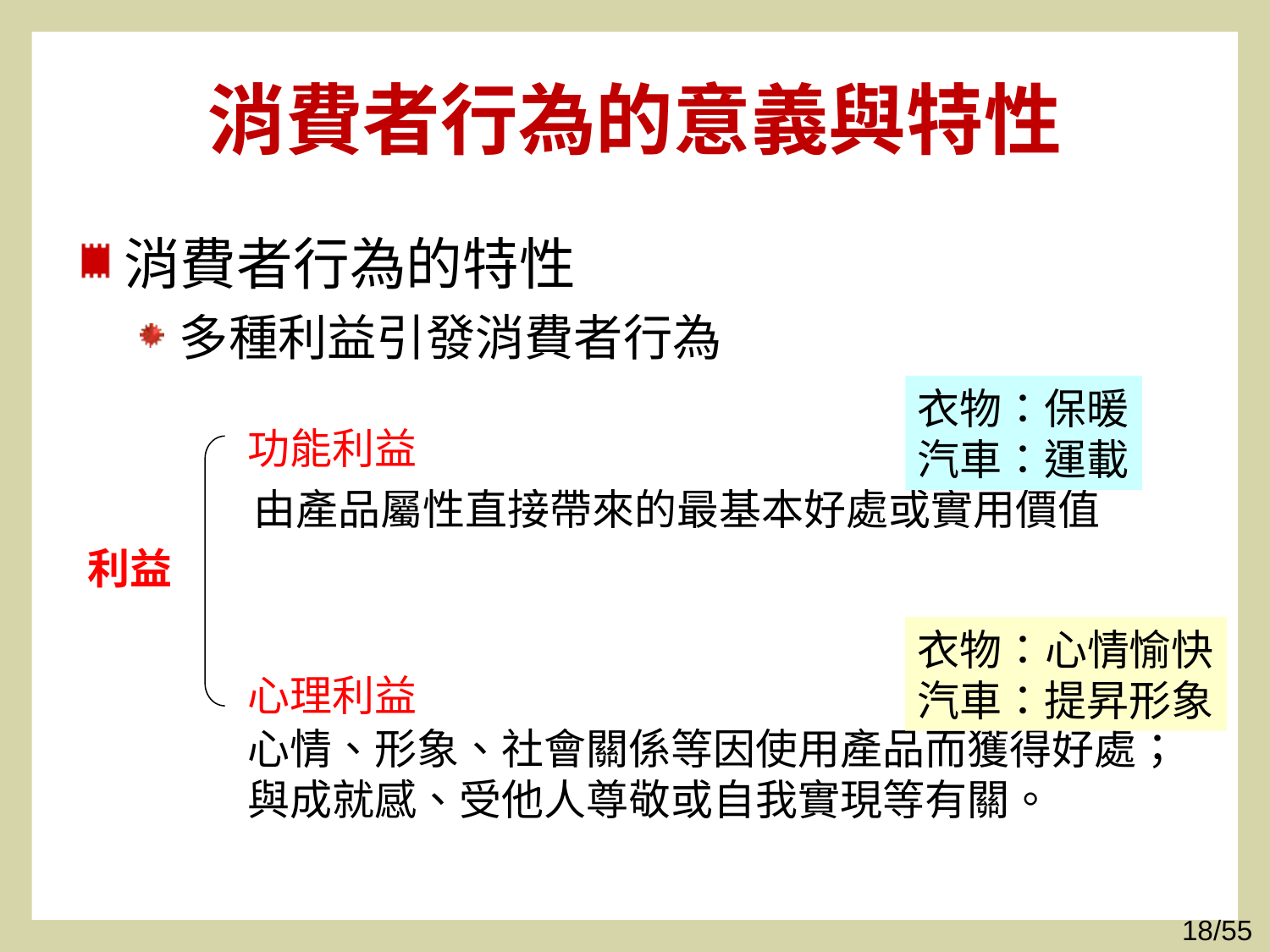

# 消費者行為的意義與特性
消費者行為的特性
多種利益引發消費者行為

衣物：保暖
汽車：運載
功能利益

利益
心理利益
由產品屬性直接帶來的最基本好處或實用價值
衣物：心情愉快
汽車：提昇形象
心情、形象、社會關係等因使用產品而獲得好處；與成就感、受他人尊敬或自我實現等有關。
18/55